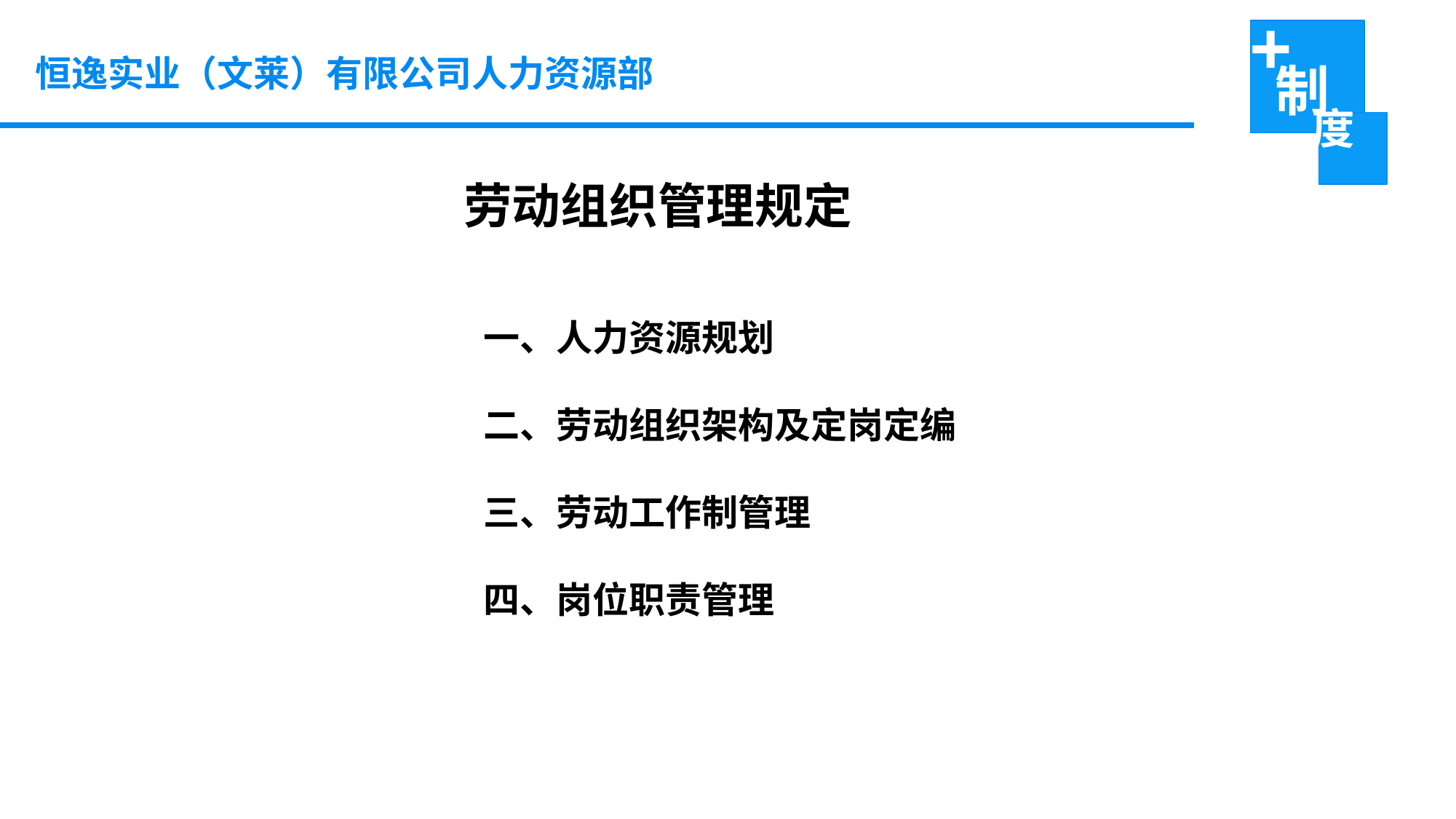

恒逸实业（文莱）有限公司人力资源部
       劳动组织管理规定

一、人力资源规划

二、劳动组织架构及定岗定编

三、劳动工作制管理

四、岗位职责管理